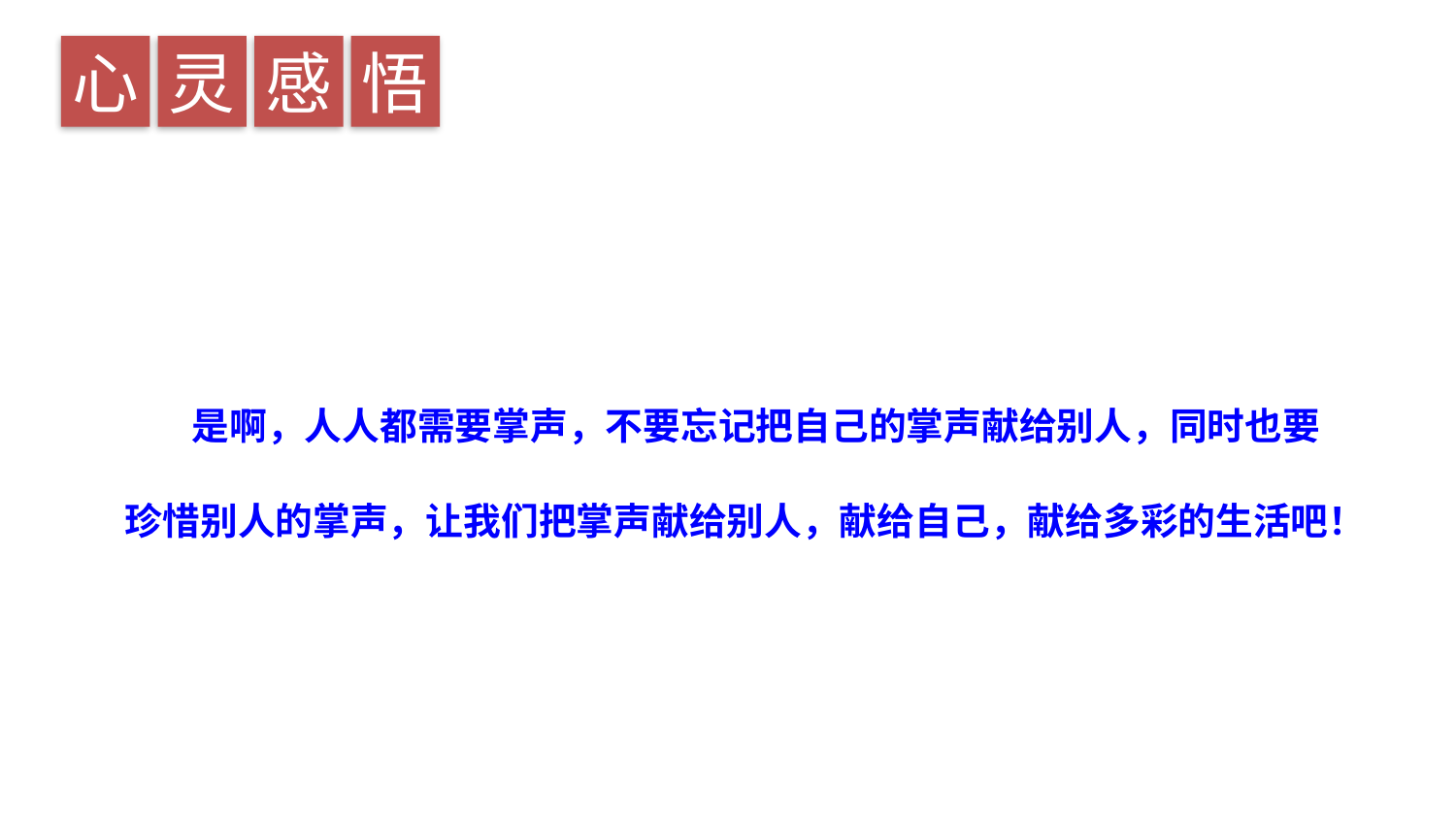

心
灵
感
悟
# 是啊，人人都需要掌声，不要忘记把自己的掌声献给别人，同时也要珍惜别人的掌声，让我们把掌声献给别人，献给自己，献给多彩的生活吧！